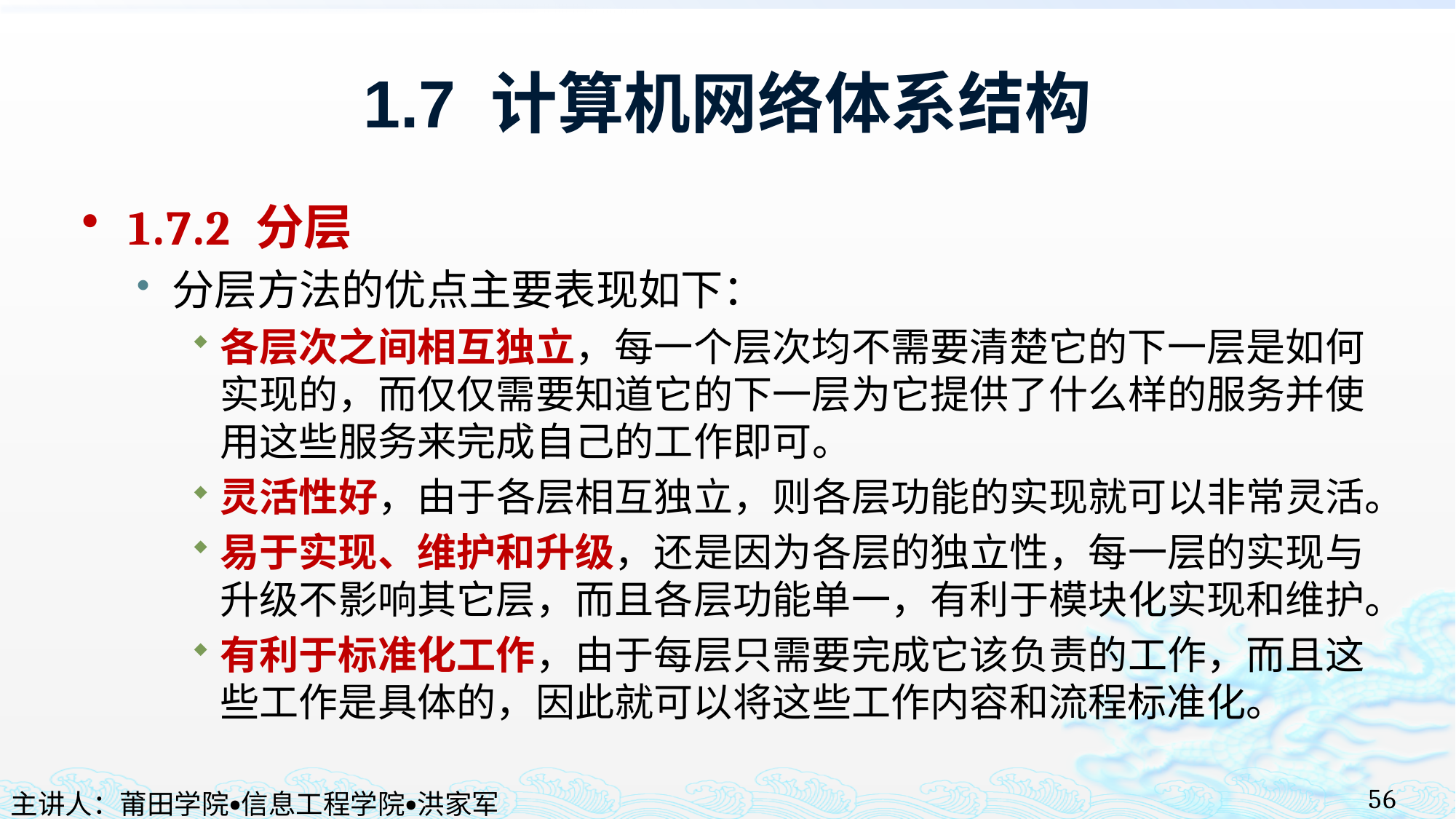

# 1.7 计算机网络体系结构
1.7.2 分层
分层方法的优点主要表现如下：
各层次之间相互独立，每一个层次均不需要清楚它的下一层是如何实现的，而仅仅需要知道它的下一层为它提供了什么样的服务并使用这些服务来完成自己的工作即可。
灵活性好，由于各层相互独立，则各层功能的实现就可以非常灵活。
易于实现、维护和升级，还是因为各层的独立性，每一层的实现与升级不影响其它层，而且各层功能单一，有利于模块化实现和维护。
有利于标准化工作，由于每层只需要完成它该负责的工作，而且这些工作是具体的，因此就可以将这些工作内容和流程标准化。

56
主讲人：莆田学院•信息工程学院•洪家军